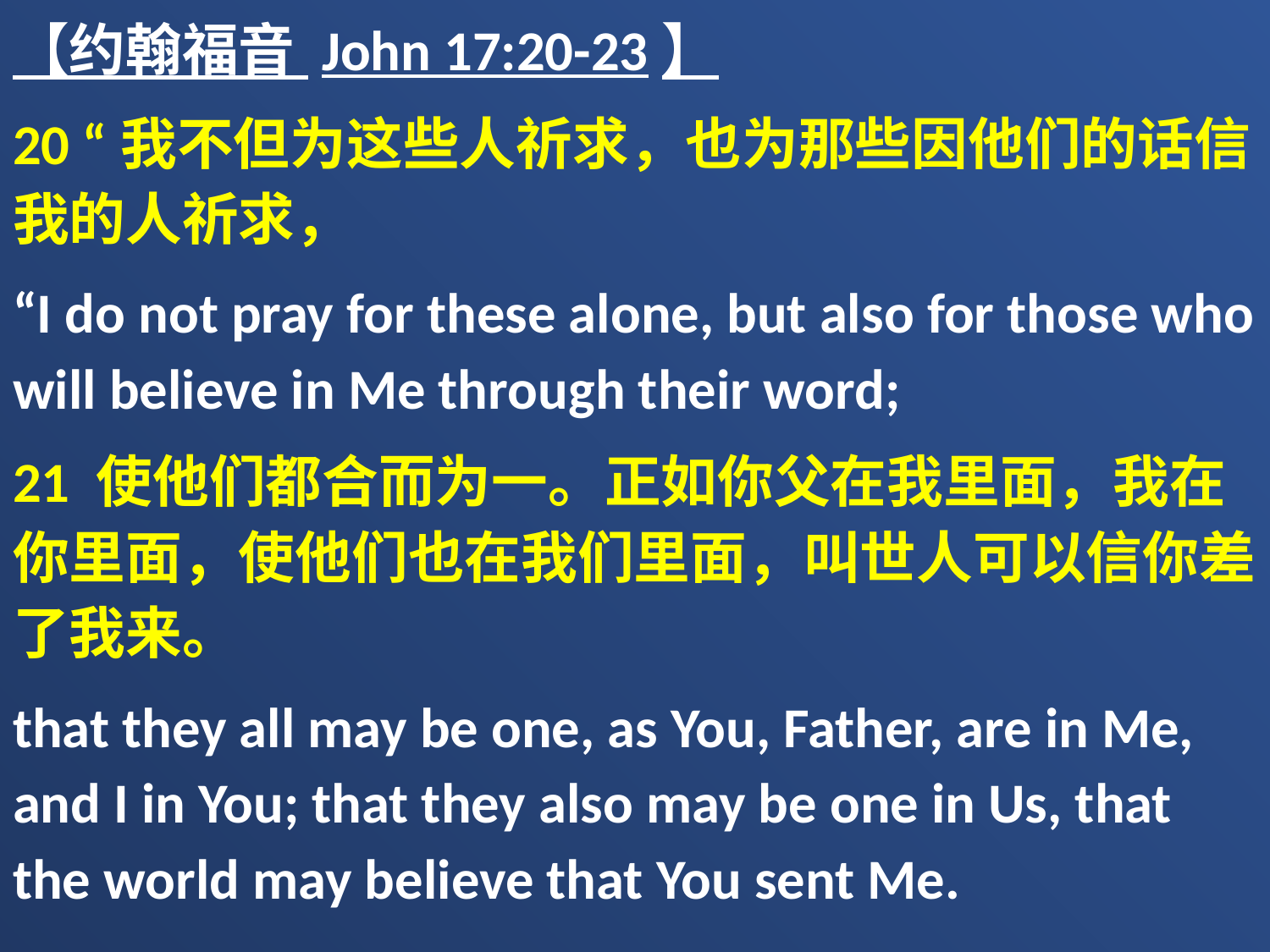

【约翰福音 John 17:20-23】
20 “我不但为这些人祈求，也为那些因他们的话信我的人祈求，
“I do not pray for these alone, but also for those who will believe in Me through their word;
21 使他们都合而为一。正如你父在我里面，我在你里面，使他们也在我们里面，叫世人可以信你差了我来。
that they all may be one, as You, Father, are in Me, and I in You; that they also may be one in Us, that the world may believe that You sent Me.